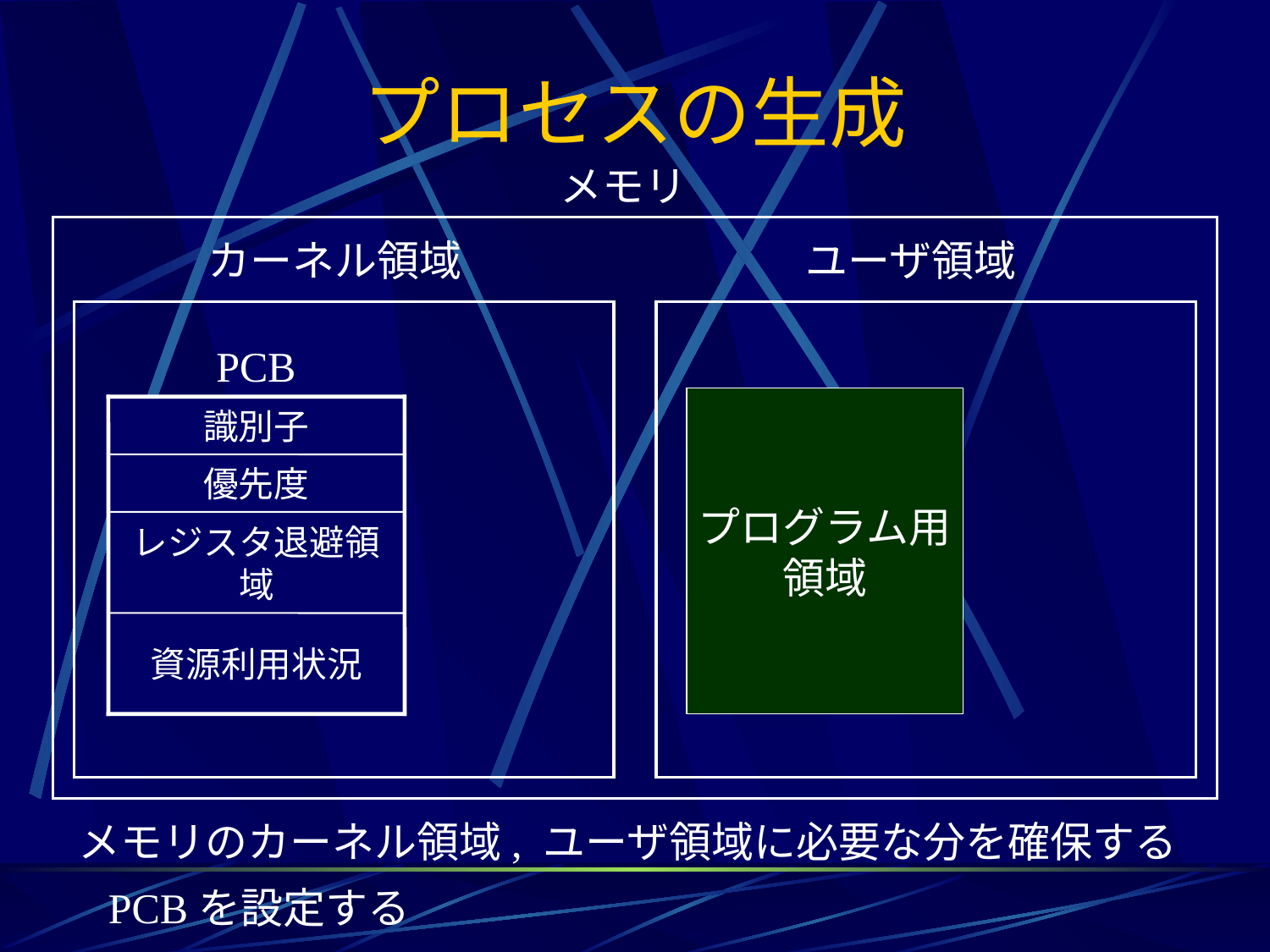

# プロセスの生成
メモリ

カーネル領域
ユーザ領域

PCB
識別子

優先度

レジスタ退避領域

資源利用状況

プログラム用
領域
PCB用
領域
メモリのカーネル領域, ユーザ領域に必要な分を確保する
PCBを設定する